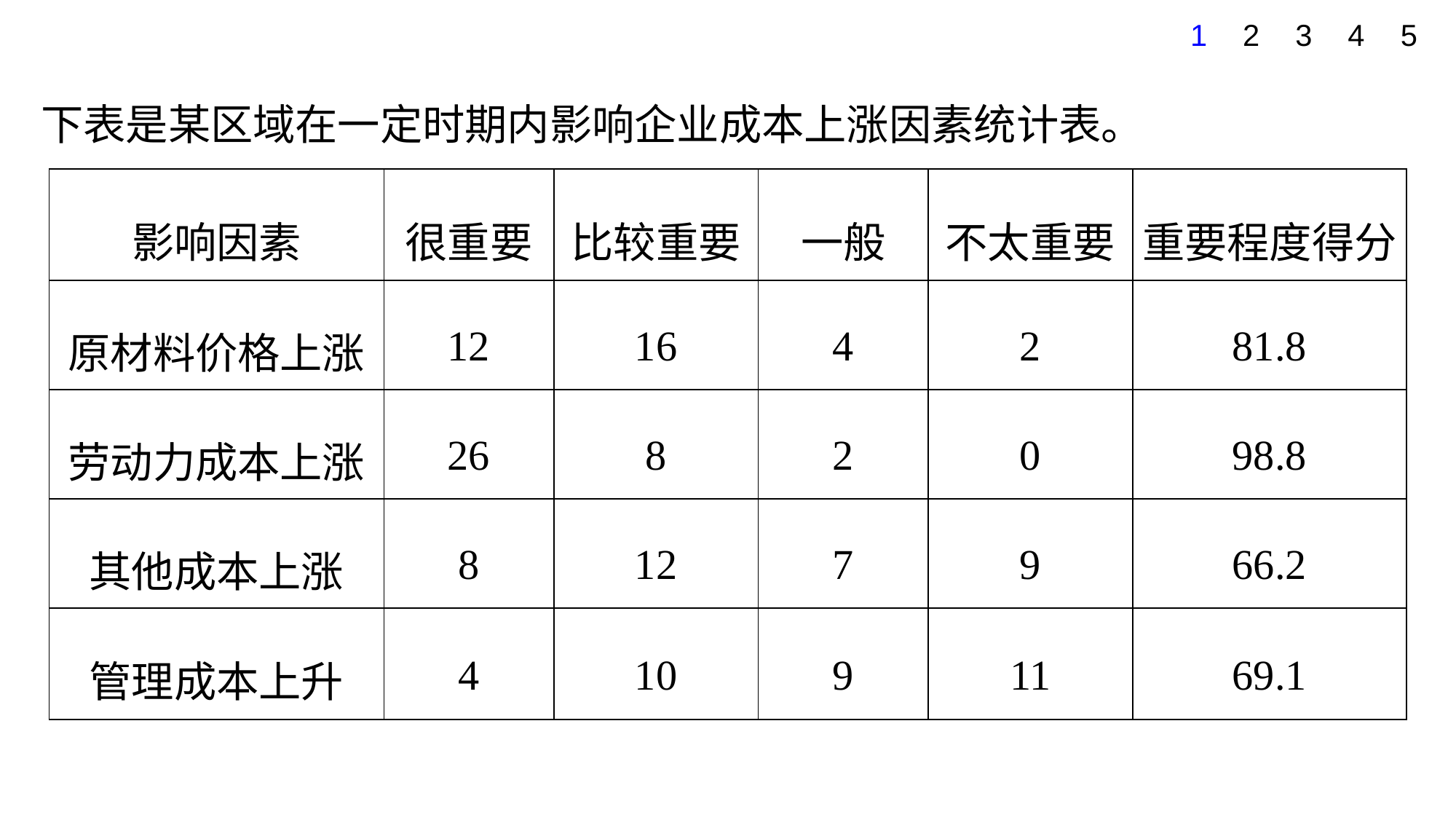

1
2
3
4
5
下表是某区域在一定时期内影响企业成本上涨因素统计表。
| 影响因素 | 很重要 | 比较重要 | 一般 | 不太重要 | 重要程度得分 |
| --- | --- | --- | --- | --- | --- |
| 原材料价格上涨 | 12 | 16 | 4 | 2 | 81.8 |
| 劳动力成本上涨 | 26 | 8 | 2 | 0 | 98.8 |
| 其他成本上涨 | 8 | 12 | 7 | 9 | 66.2 |
| 管理成本上升 | 4 | 10 | 9 | 11 | 69.1 |